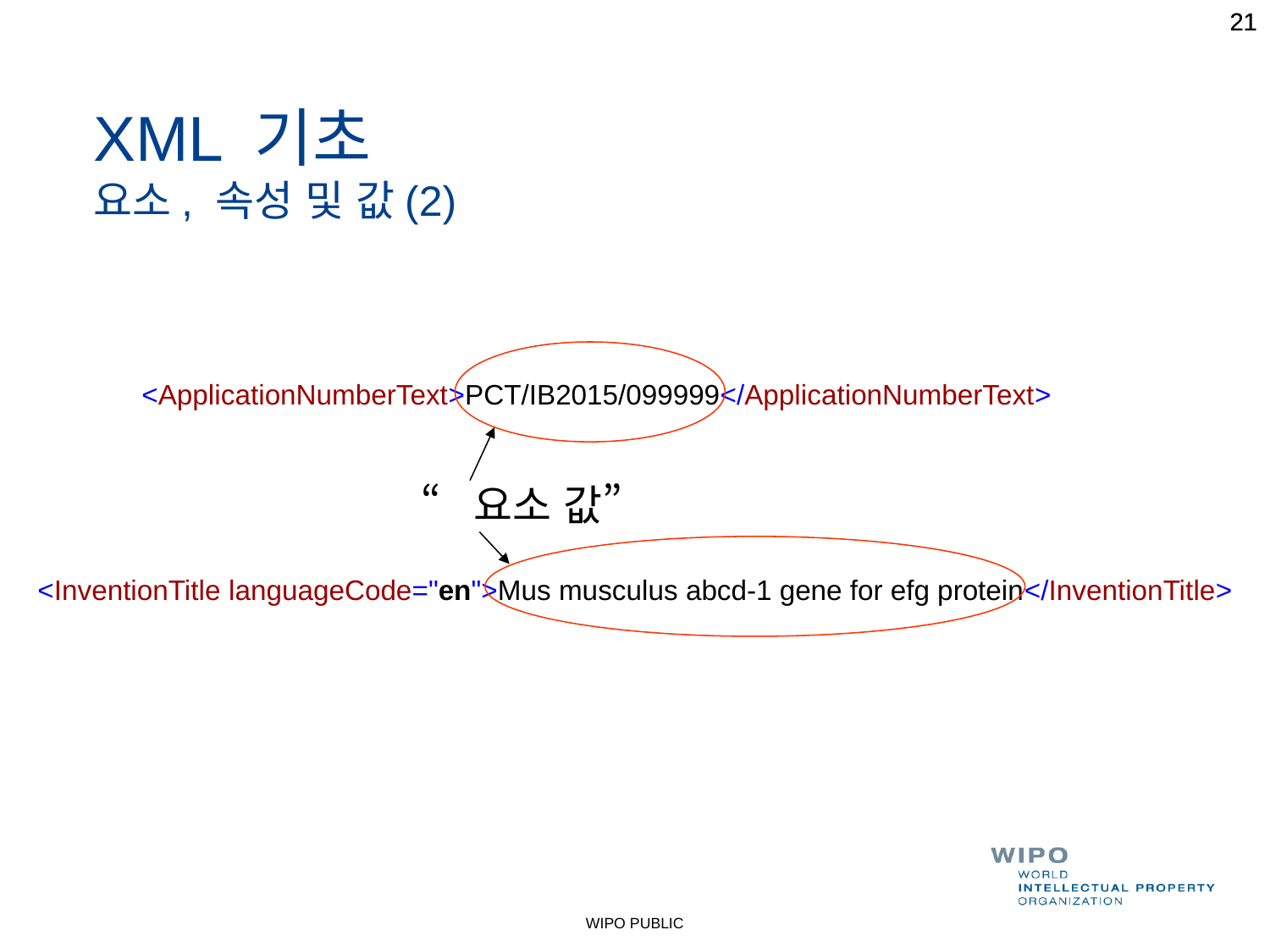

21
21
XML 기초
요소, 속성 및 값(2)

<ApplicationNumberText>PCT/IB2015/099999</ApplicationNumberText>
“요소 값”

<InventionTitle languageCode="en">Mus musculus abcd-1 gene for efg protein</InventionTitle>